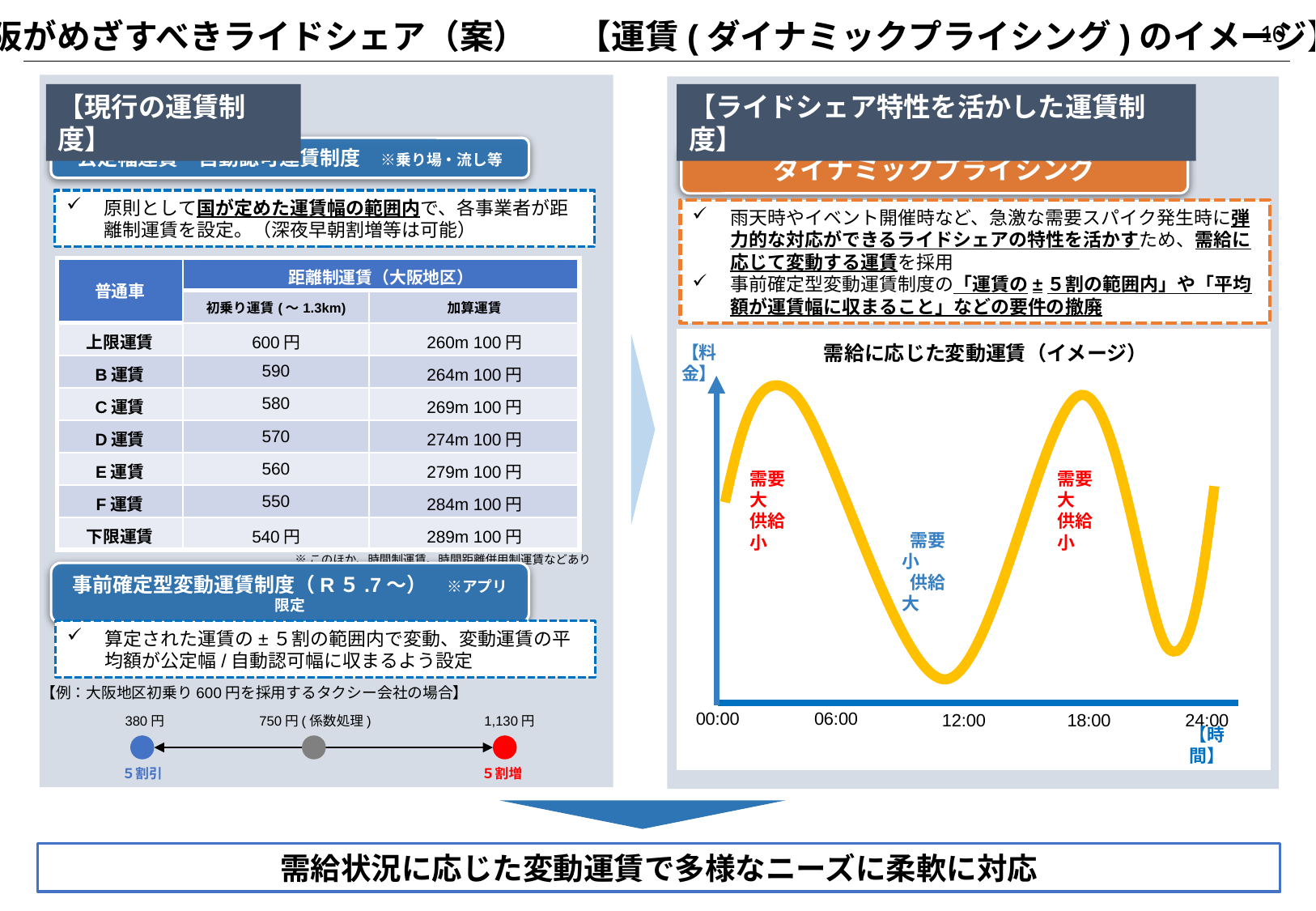

◆大阪がめざすべきライドシェア（案）　　【運賃(ダイナミックプライシング)のイメージ】
10

【ライドシェア特性を活かした運賃制度】
【現行の運賃制度】
公定幅運賃・自動認可運賃制度　※乗り場・流し等
ダイナミックプライシング
原則として国が定めた運賃幅の範囲内で、各事業者が距離制運賃を設定。（深夜早朝割増等は可能）
雨天時やイベント開催時など、急激な需要スパイク発生時に弾力的な対応ができるライドシェアの特性を活かすため、需給に応じて変動する運賃を採用
事前確定型変動運賃制度の「運賃の±５割の範囲内」や「平均額が運賃幅に収まること」などの要件の撤廃
| 普通車 | 距離制運賃（大阪地区） |  |
| --- | --- | --- |
|  | 初乗り運賃(～1.3km) | 加算運賃 |
| 上限運賃 | 600円 | 260m 100円 |
| B運賃 | 590 | 264m 100円 |
| C運賃 | 580 | 269m 100円 |
| D運賃 | 570 | 274m 100円 |
| E運賃 | 560 | 279m 100円 |
| F運賃 | 550 | 284m 100円 |
| 下限運賃 | 540円 | 289m 100円 |

　需給に応じた変動運賃（イメージ）
【料金】

需要 大
供給 小
需要 大
供給 小
※このほか、時間制運賃、時間距離併用制運賃などあり
 需要 小
 供給 大
事前確定型変動運賃制度（R５.7～）　※アプリ限定
算定された運賃の±５割の範囲内で変動、変動運賃の平均額が公定幅/自動認可幅に収まるよう設定
【例：大阪地区初乗り600円を採用するタクシー会社の場合】
06:00
00:00
24:00
12:00
18:00
380円
750円(係数処理)
1,130円
【時間】

５割引
５割増

需給状況に応じた変動運賃で多様なニーズに柔軟に対応